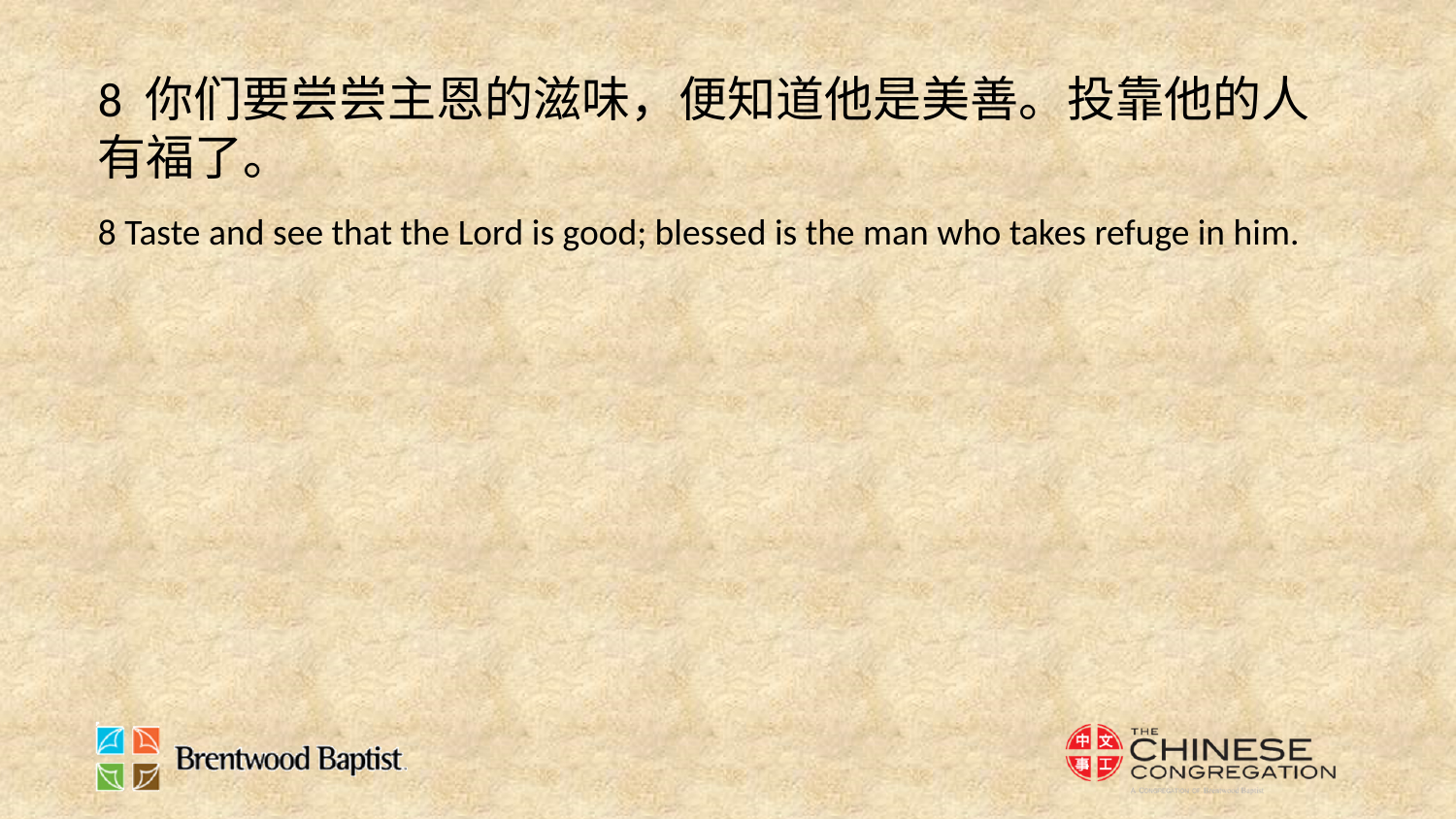

8 你们要尝尝主恩的滋味，便知道他是美善。投靠他的人有福了。

8 Taste and see that the Lord is good; blessed is the man who takes refuge in him.